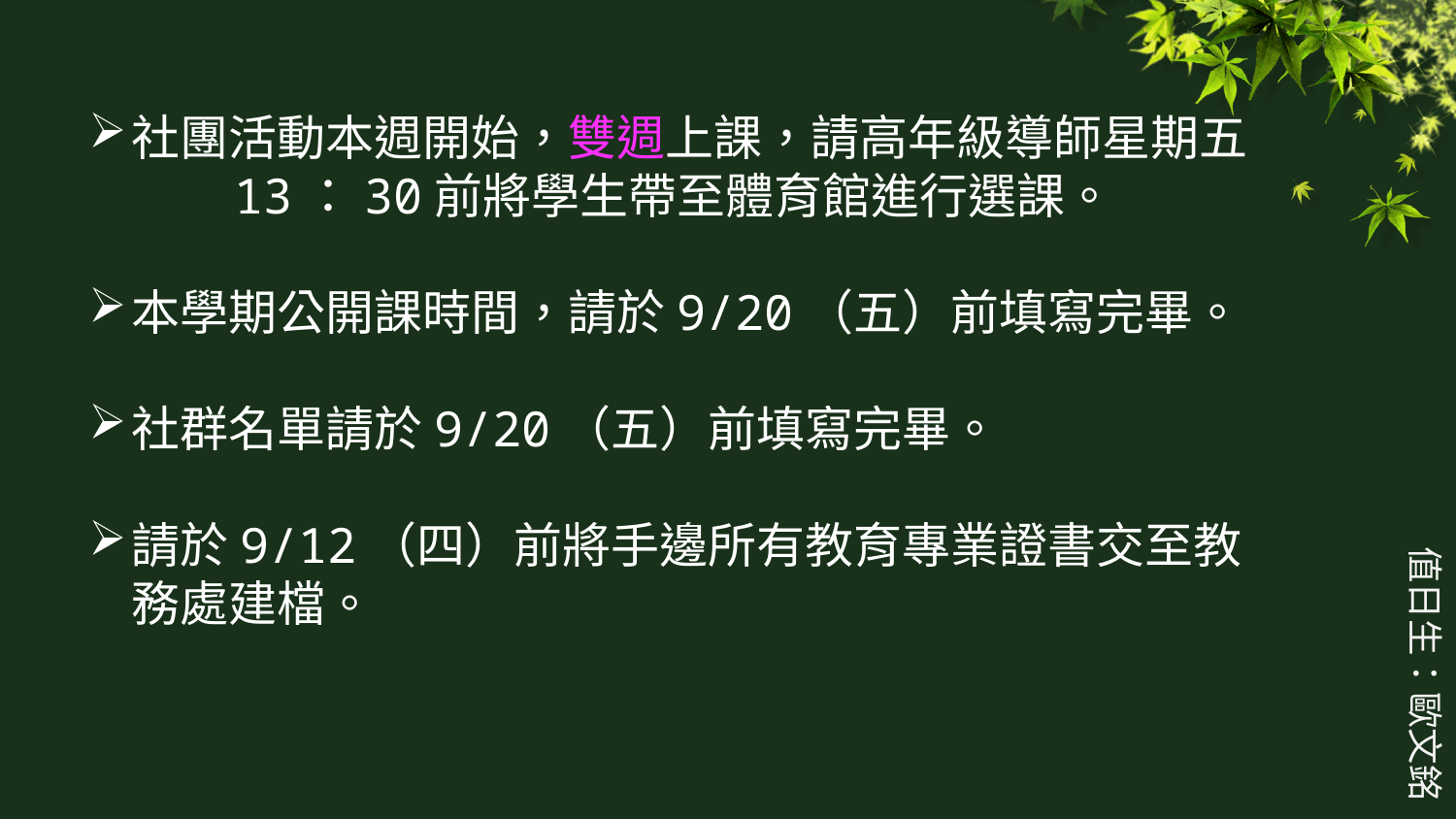

社團活動本週開始，雙週上課，請高年級導師星期五
     13：30前將學生帶至體育館進行選課。

本學期公開課時間，請於9/20（五）前填寫完畢。

社群名單請於9/20（五）前填寫完畢。

請於9/12（四）前將手邊所有教育專業證書交至教務處建檔。

值日生：歐文銘